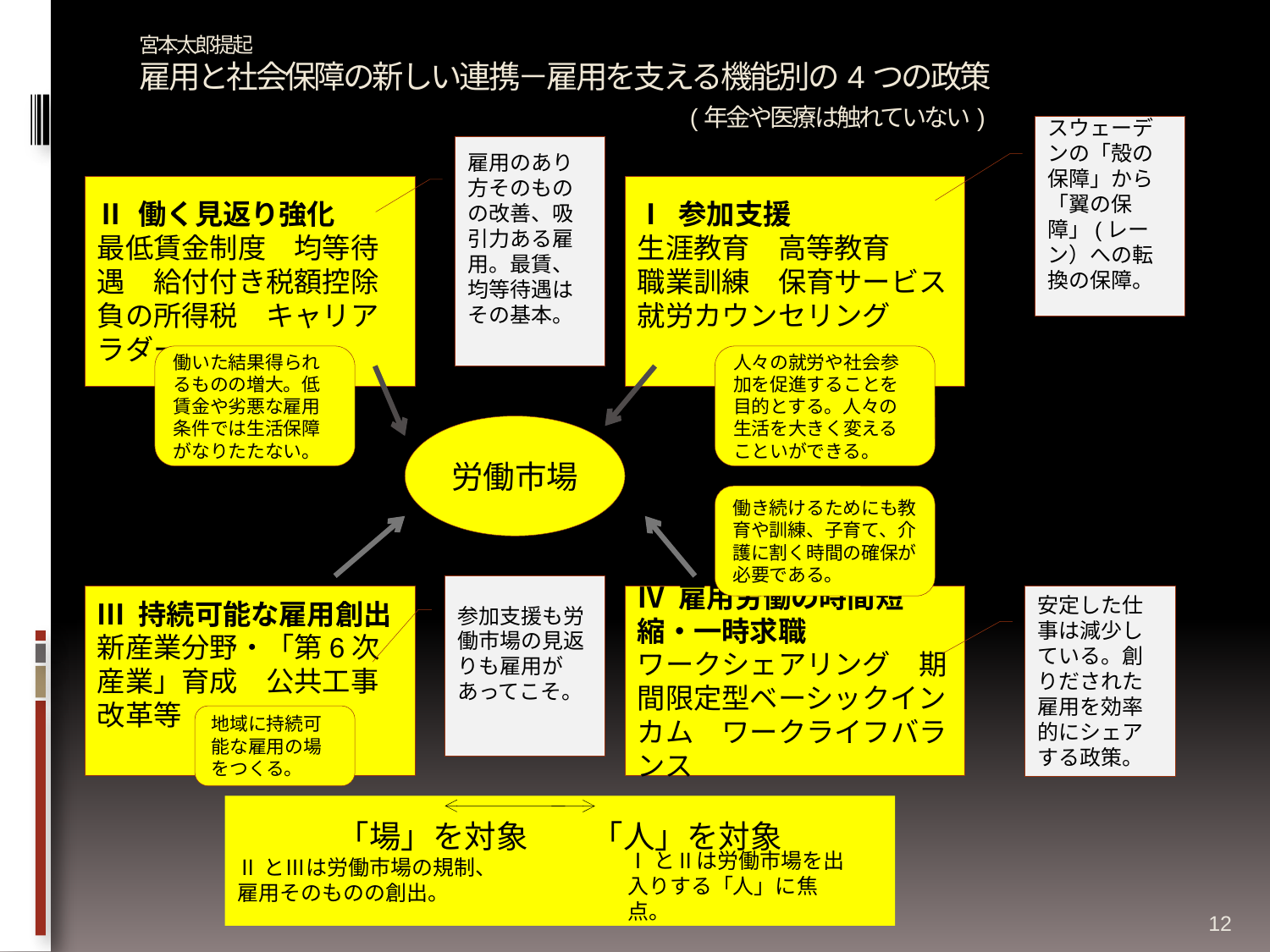

# 宮本太郎提起 雇用と社会保障の新しい連携－雇用を支える機能別の4つの政策 　　　　　　　　　　　　  (年金や医療は触れていない)
スウェーデンの「殻の保障」から「翼の保障」(レーン）への転換の保障。

雇用のあり方そのものの改善、吸引力ある雇用。最賃、均等待遇はその基本。

Ⅱ 働く見返り強化
最低賃金制度　均等待遇　給付付き税額控除
負の所得税　キャリアラダー
Ⅰ 参加支援
生涯教育　高等教育
職業訓練　保育サービス
就労カウンセリング

働いた結果得られるものの増大。低賃金や劣悪な雇用条件では生活保障がなりたたない。
人々の就労や社会参加を促進することを目的とする。人々の生活を大きく変えることいができる。
労働市場
働き続けるためにも教育や訓練、子育て、介護に割く時間の確保が必要である。
参加支援も労働市場の見返りも雇用があってこそ。

Ⅲ 持続可能な雇用創出
新産業分野・「第6次産業」育成　公共工事改革等

Ⅳ 雇用労働の時間短縮・一時求職
ワークシェアリング　期間限定型ベーシックインカム　ワークライフバランス
安定した仕事は減少している。創りだされた雇用を効率的にシェアする政策。
地域に持続可能な雇用の場をつくる。
「場」を対象　　「人」を対象
ⅡとⅢは労働市場の規制、
雇用そのものの創出。
ⅠとⅡは労働市場を出入りする「人」に焦点。
12